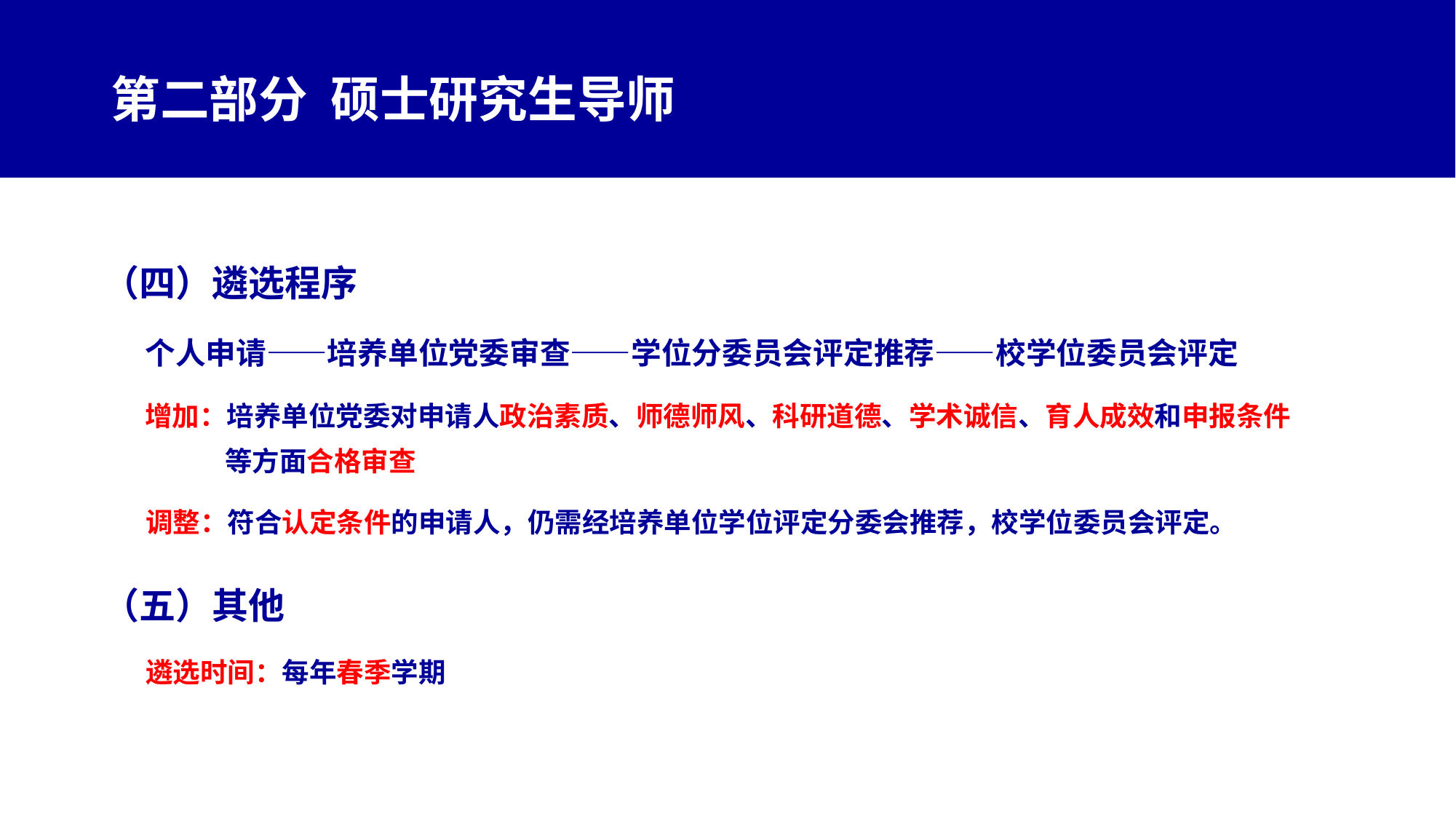

# 第二部分  硕士研究生导师
（四）遴选程序
个人申请——培养单位党委审查——学位分委员会评定推荐——校学位委员会评定
增加：培养单位党委对申请人政治素质、师德师风、科研道德、学术诚信、育人成效和申报条件等方面合格审查
调整：符合认定条件的申请人，仍需经培养单位学位评定分委会推荐，校学位委员会评定。
（五）其他
遴选时间：每年春季学期